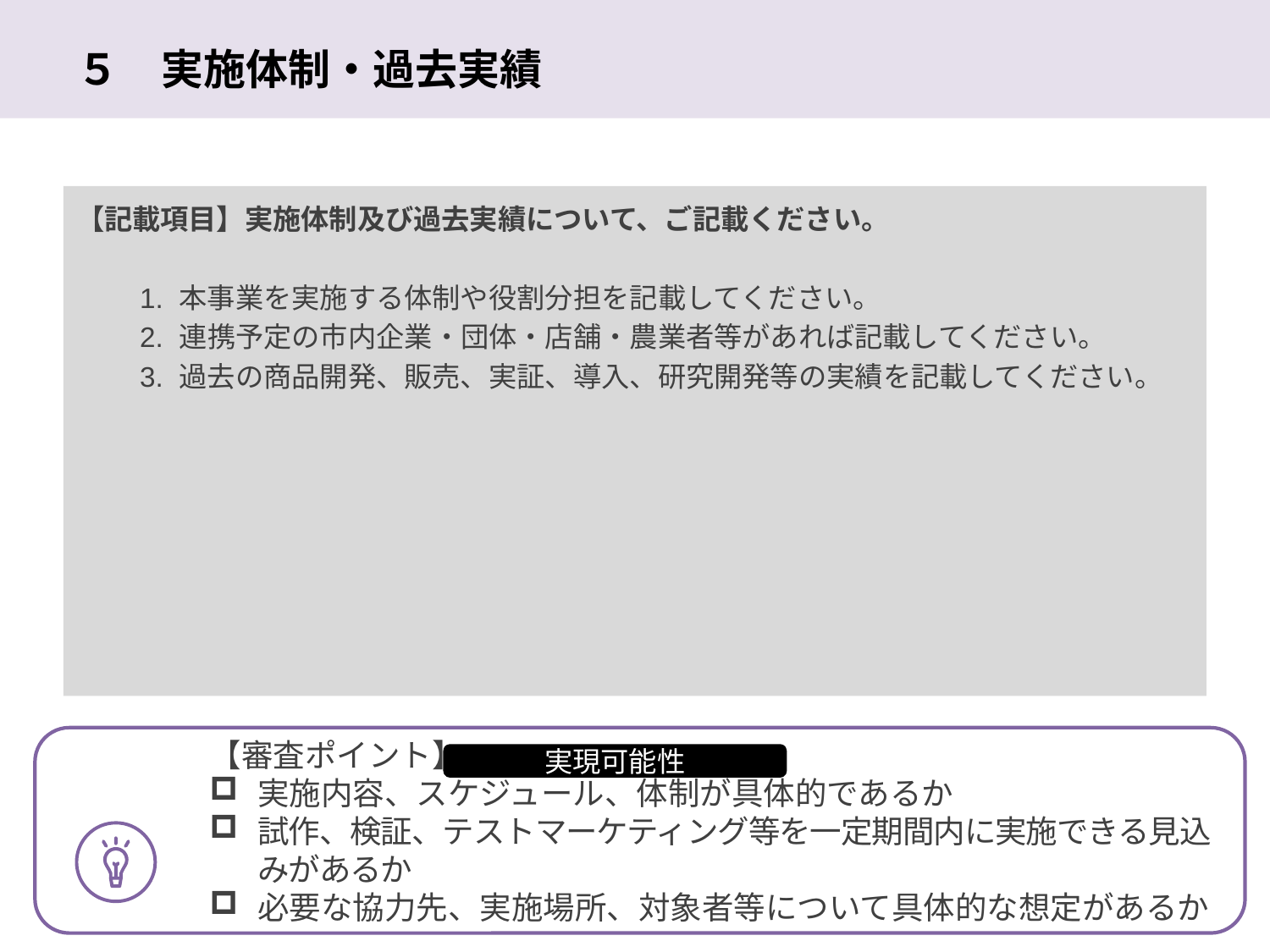

# ５　実施体制・過去実績
【記載項目】実施体制及び過去実績について、ご記載ください。

本事業を実施する体制や役割分担を記載してください。
連携予定の市内企業・団体・店舗・農業者等があれば記載してください。
過去の商品開発、販売、実証、導入、研究開発等の実績を記載してください。
【審査ポイント】
実施内容、スケジュール、体制が具体的であるか
試作、検証、テストマーケティング等を一定期間内に実施できる見込みがあるか
必要な協力先、実施場所、対象者等について具体的な想定があるか
実現可能性

7
7